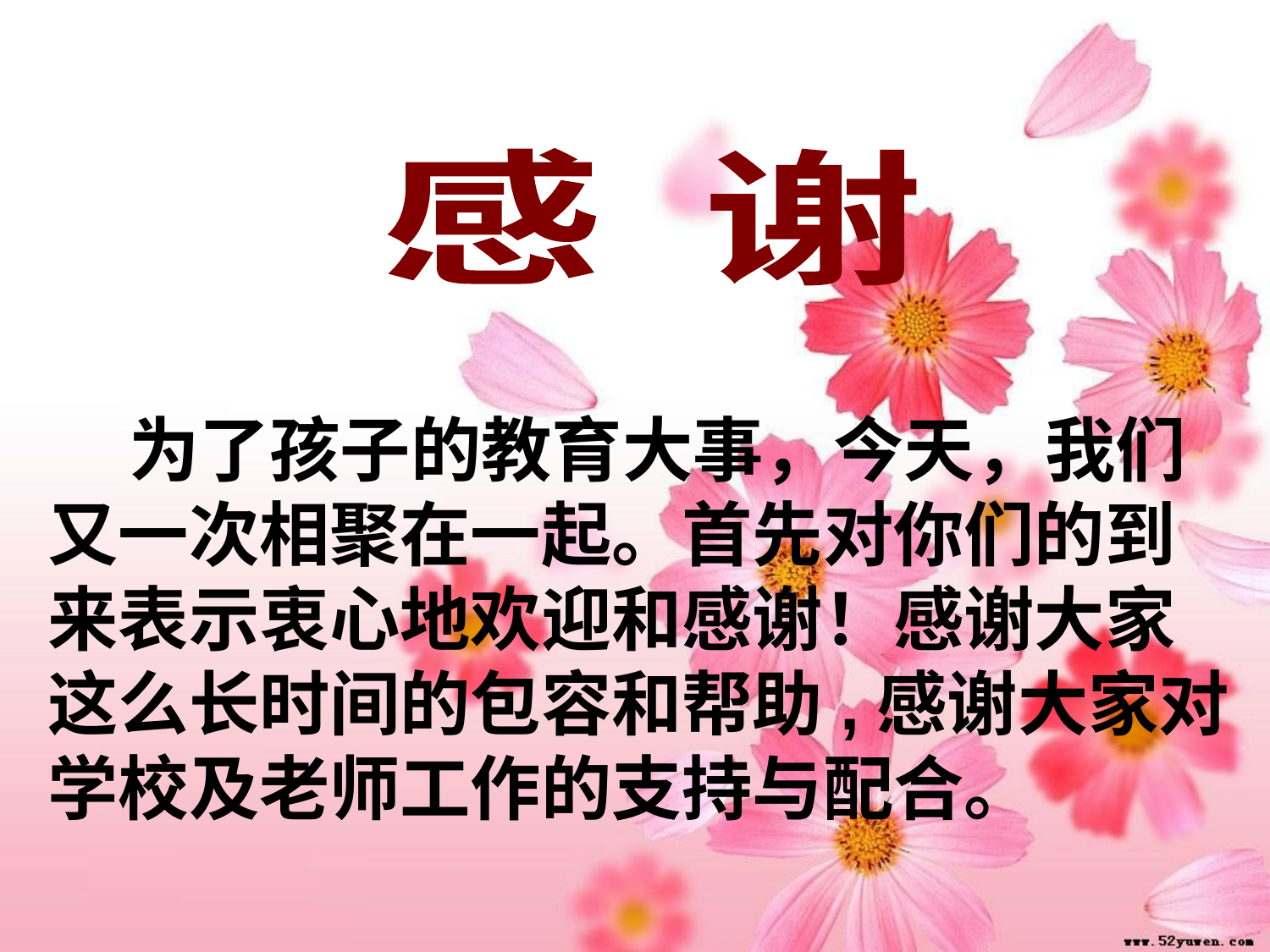

感  谢
    为了孩子的教育大事，今天，我们又一次相聚在一起。首先对你们的到来表示衷心地欢迎和感谢！感谢大家这么长时间的包容和帮助,感谢大家对学校及老师工作的支持与配合。